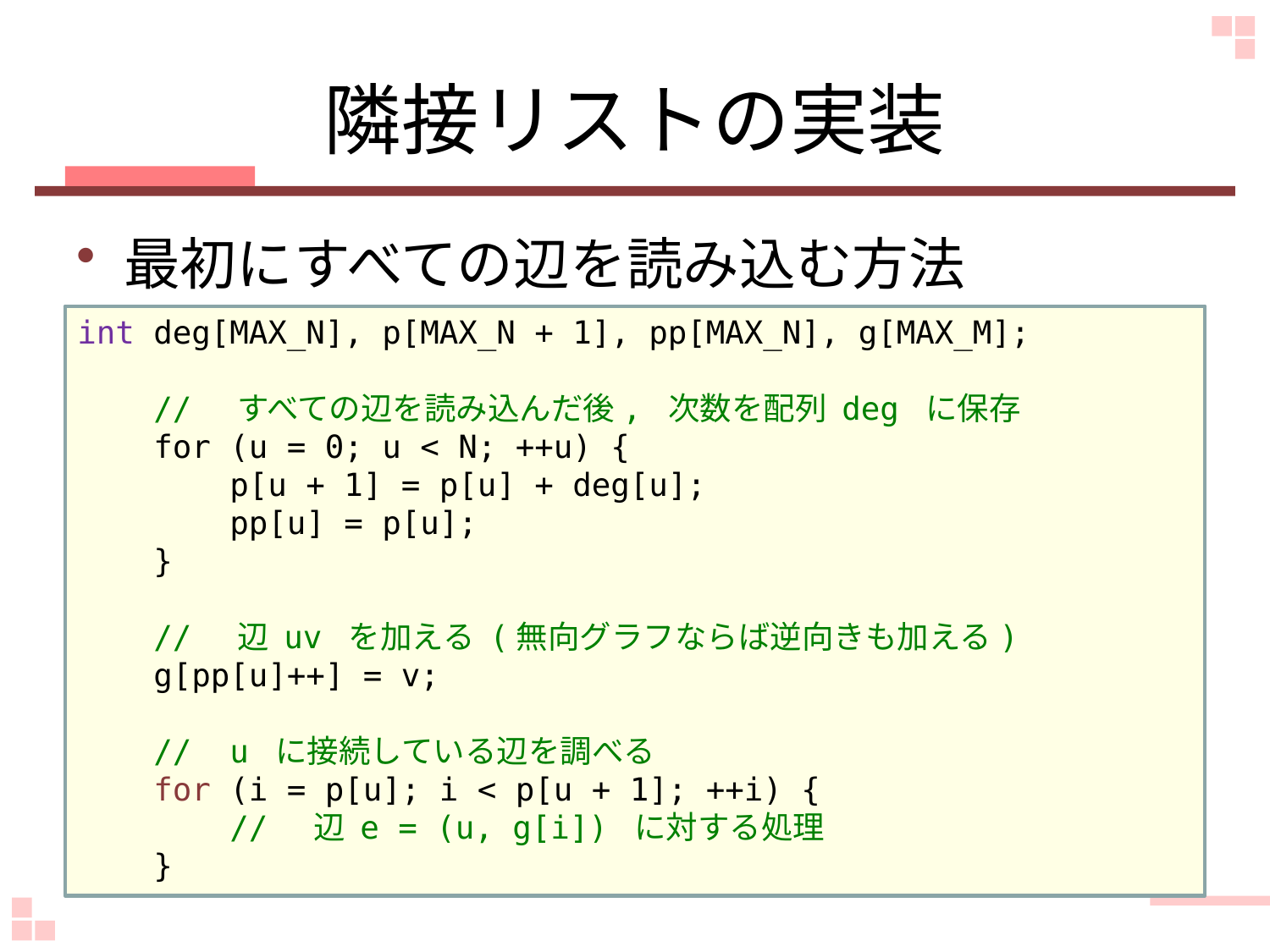

# 隣接リストの実装
最初にすべての辺を読み込む方法
int deg[MAX_N], p[MAX_N + 1], pp[MAX_N], g[MAX_M];

    //  すべての辺を読み込んだ後, 次数を配列 deg に保存
    for (u = 0; u < N; ++u) {
        p[u + 1] = p[u] + deg[u];
        pp[u] = p[u];
    }

    //  辺 uv を加える (無向グラフならば逆向きも加える)
    g[pp[u]++] = v;

    //  u に接続している辺を調べる
    for (i = p[u]; i < p[u + 1]; ++i) {
        //  辺 e = (u, g[i]) に対する処理
    }